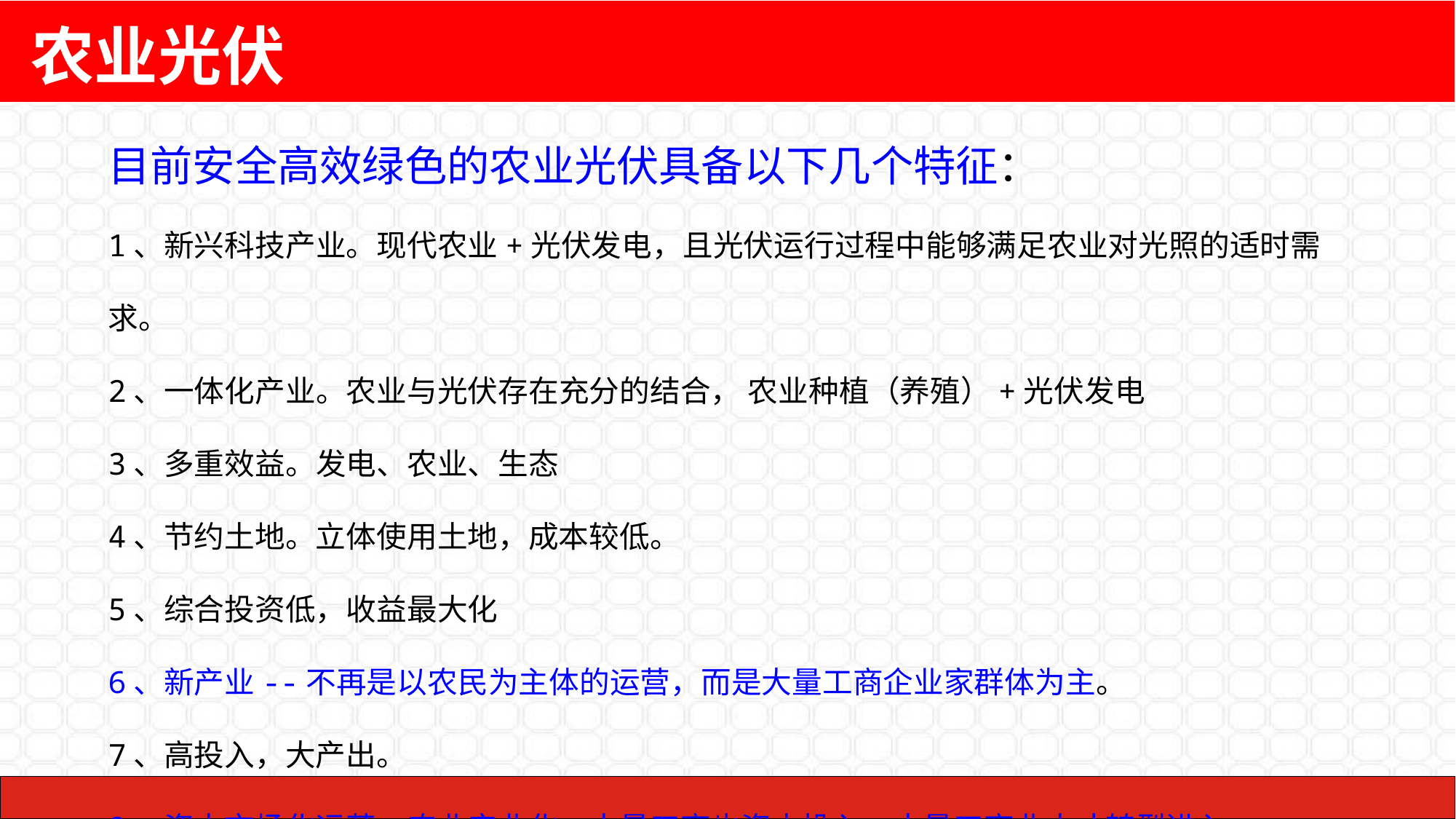

农业光伏

目前安全高效绿色的农业光伏具备以下几个特征：
1、新兴科技产业。现代农业+光伏发电，且光伏运行过程中能够满足农业对光照的适时需求。
2、一体化产业。农业与光伏存在充分的结合， 农业种植（养殖）+光伏发电
3、多重效益。发电、农业、生态
4、节约土地。立体使用土地，成本较低。
5、综合投资低，收益最大化
6、新产业--不再是以农民为主体的运营，而是大量工商企业家群体为主。
7、高投入，大产出。
8、资本市场化运营，农业产业化，大量工商也资本投入，大量工商业人才转型进入。